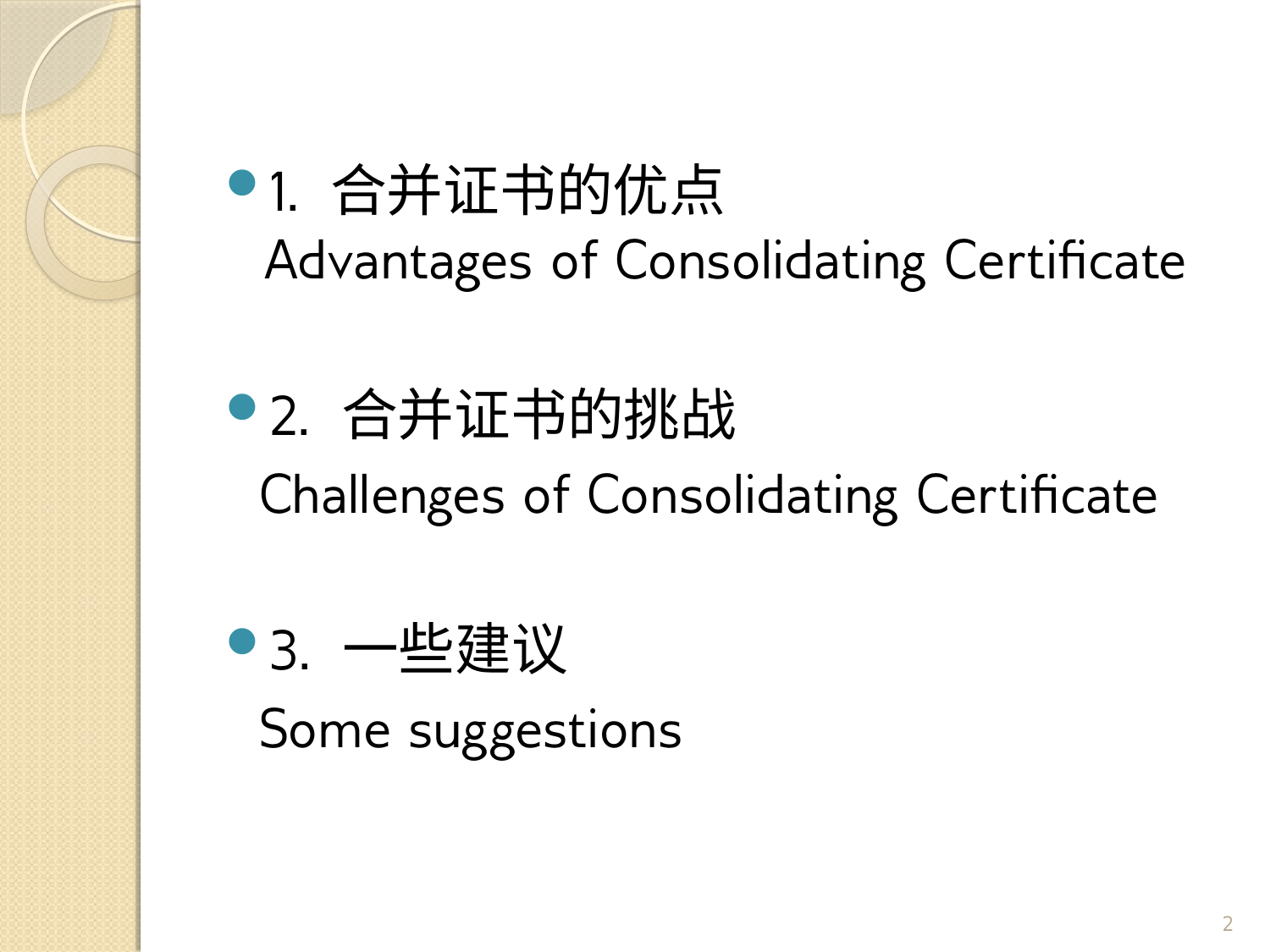

1. 合并证书的优点
Advantages of Consolidating Certificate

2. 合并证书的挑战
  Challenges of Consolidating Certificate

3. 一些建议
  Some suggestions
2